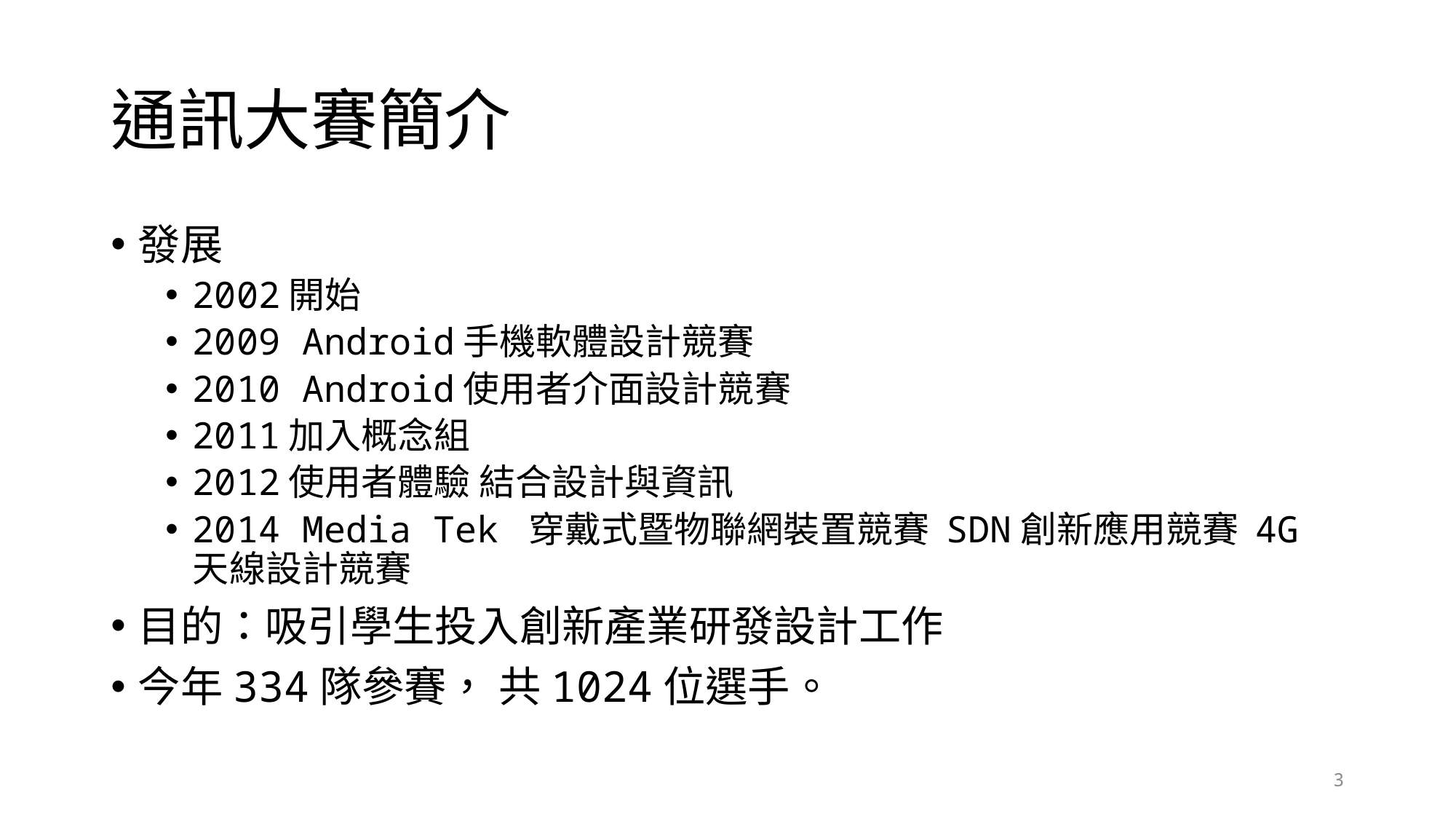

# 通訊大賽簡介
發展
2002開始
2009 Android手機軟體設計競賽
2010 Android使用者介面設計競賽
2011加入概念組
2012使用者體驗 結合設計與資訊
2014 Media Tek 穿戴式暨物聯網裝置競賽 SDN創新應用競賽 4G天線設計競賽
目的：吸引學生投入創新產業研發設計工作
今年334隊參賽， 共1024位選手。

3